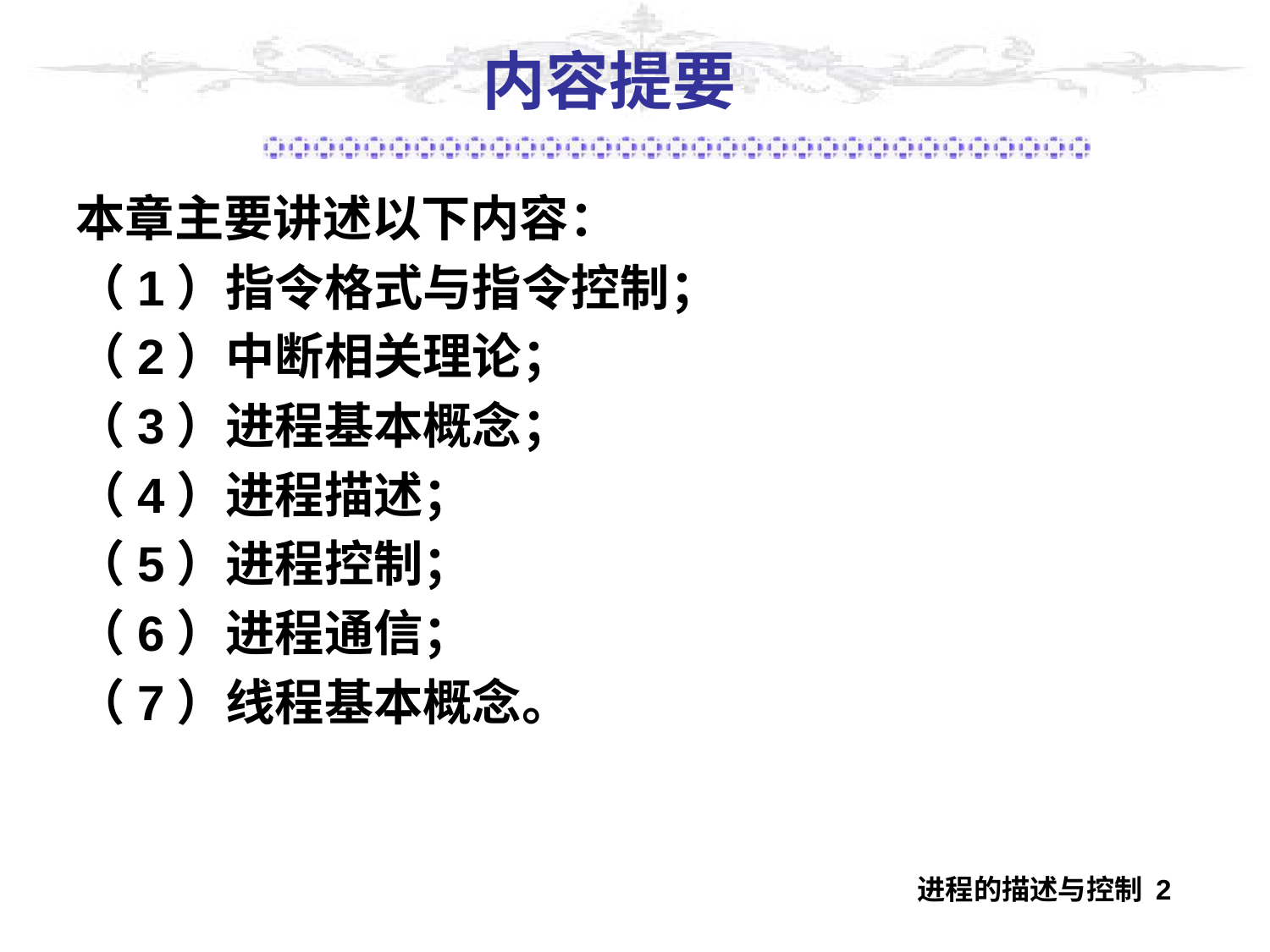

# 内容提要
本章主要讲述以下内容：
（1）指令格式与指令控制；
（2）中断相关理论；
（3）进程基本概念；
（4）进程描述；
（5）进程控制；
（6）进程通信；
（7）线程基本概念。